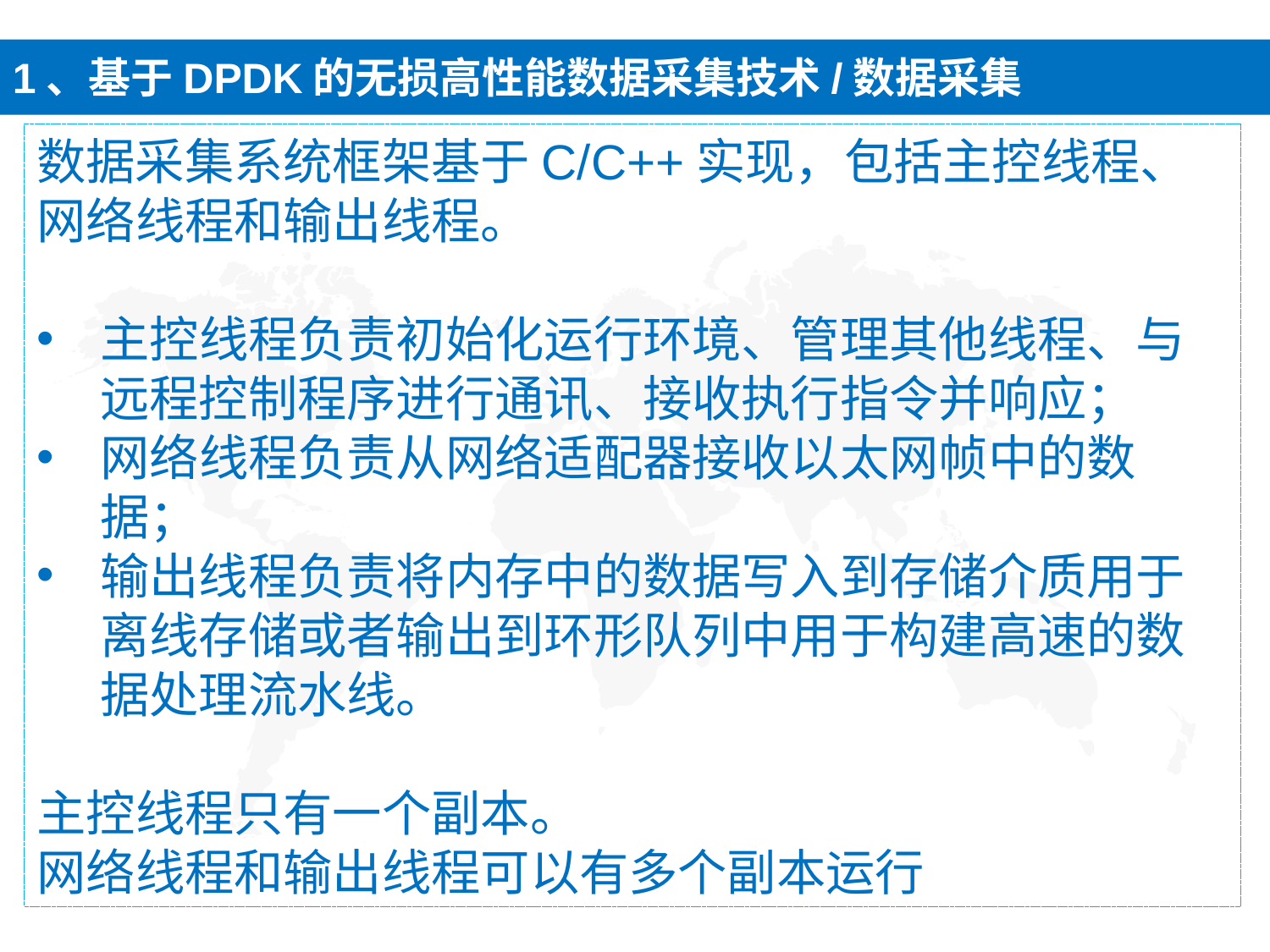

1、基于DPDK的无损高性能数据采集技术/数据采集

数据采集系统框架基于C/C++实现，包括主控线程、网络线程和输出线程。

主控线程负责初始化运行环境、管理其他线程、与远程控制程序进行通讯、接收执行指令并响应；
网络线程负责从网络适配器接收以太网帧中的数据；
输出线程负责将内存中的数据写入到存储介质用于离线存储或者输出到环形队列中用于构建高速的数据处理流水线。

主控线程只有一个副本。
网络线程和输出线程可以有多个副本运行